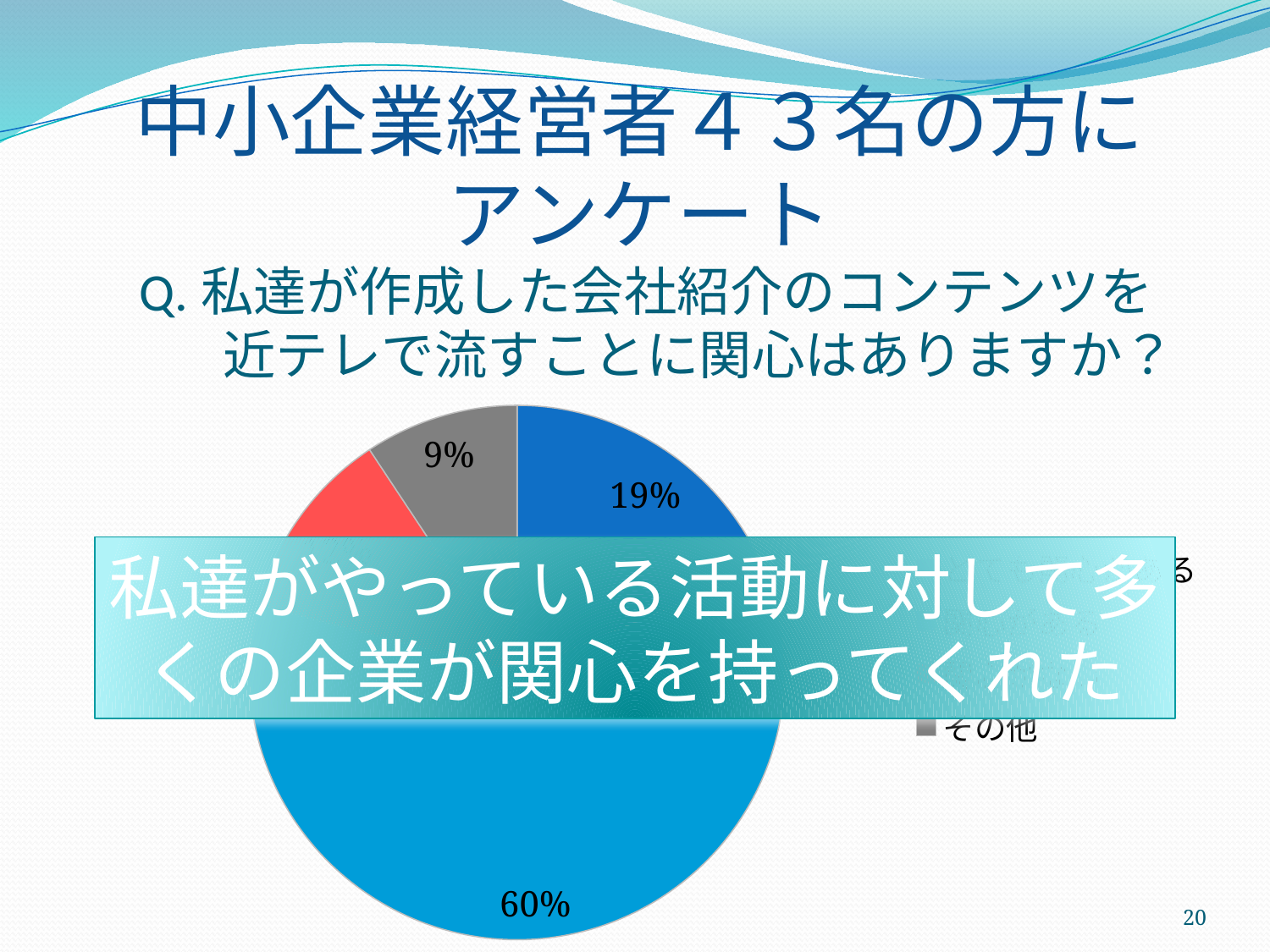

中小企業経営者４３名の方に
アンケート
# Q.私達が作成した会社紹介のコンテンツを 　　近テレで流すことに関心はありますか？

### Chart

| Category |  |
|---|---|
| とても関心がある | 8.0 |
| 関心がある | 26.0 |
| 関心がない | 5.0 |
| その他 | 4.0 |
私達がやっている活動に対して多くの企業が関心を持ってくれた
20